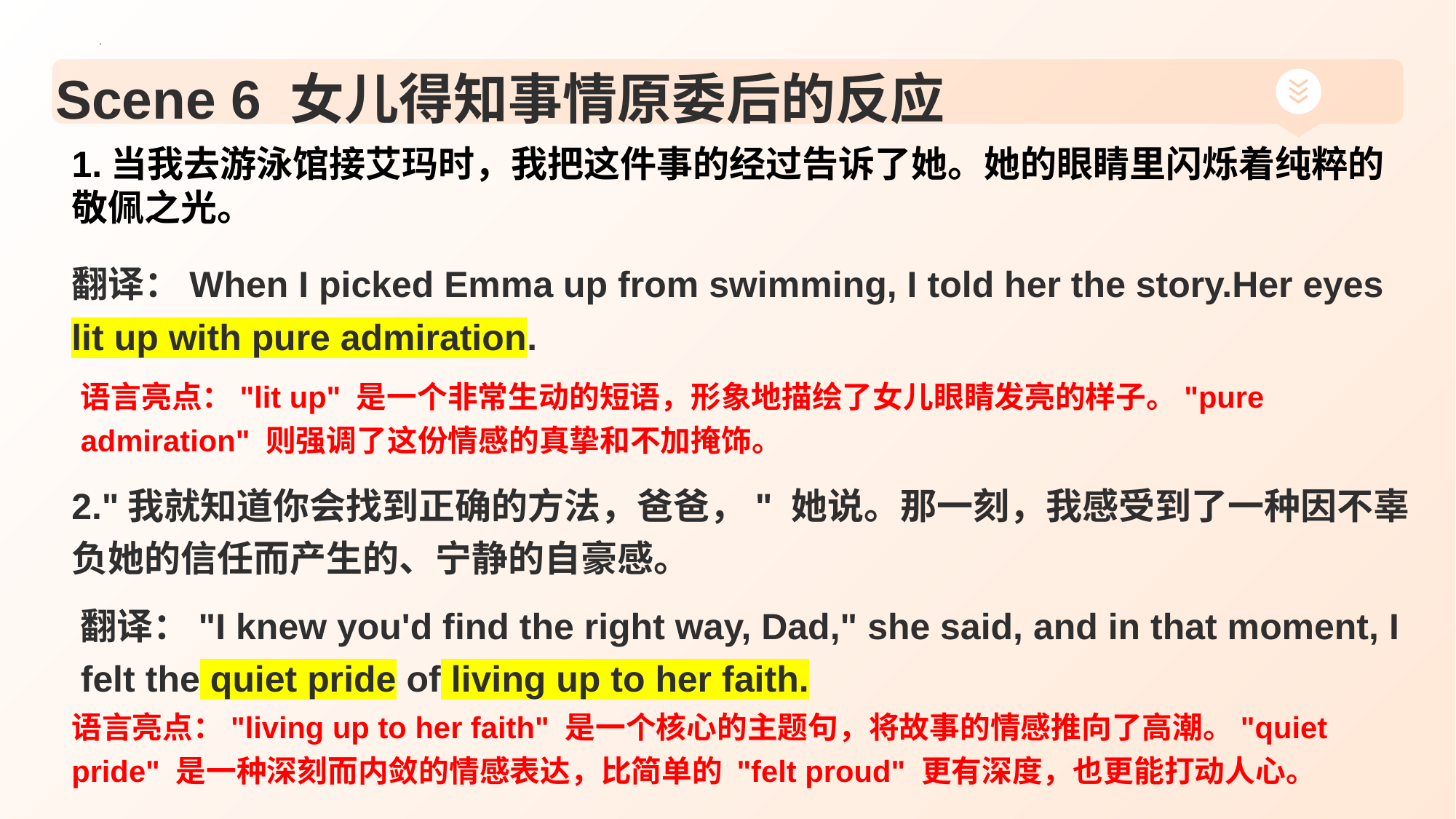

# Scene 6 女儿得知事情原委后的反应
1.当我去游泳馆接艾玛时，我把这件事的经过告诉了她。她的眼睛里闪烁着纯粹的敬佩之光。
翻译：When I picked Emma up from swimming, I told her the story.Her eyes lit up with pure admiration.
语言亮点："lit up" 是一个非常生动的短语，形象地描绘了女儿眼睛发亮的样子。"pure admiration" 则强调了这份情感的真挚和不加掩饰。
2."我就知道你会找到正确的方法，爸爸，" 她说。那一刻，我感受到了一种因不辜负她的信任而产生的、宁静的自豪感。
翻译："I knew you'd find the right way, Dad," she said, and in that moment, I felt the quiet pride of living up to her faith.
语言亮点："living up to her faith" 是一个核心的主题句，将故事的情感推向了高潮。"quiet pride" 是一种深刻而内敛的情感表达，比简单的 "felt proud" 更有深度，也更能打动人心。